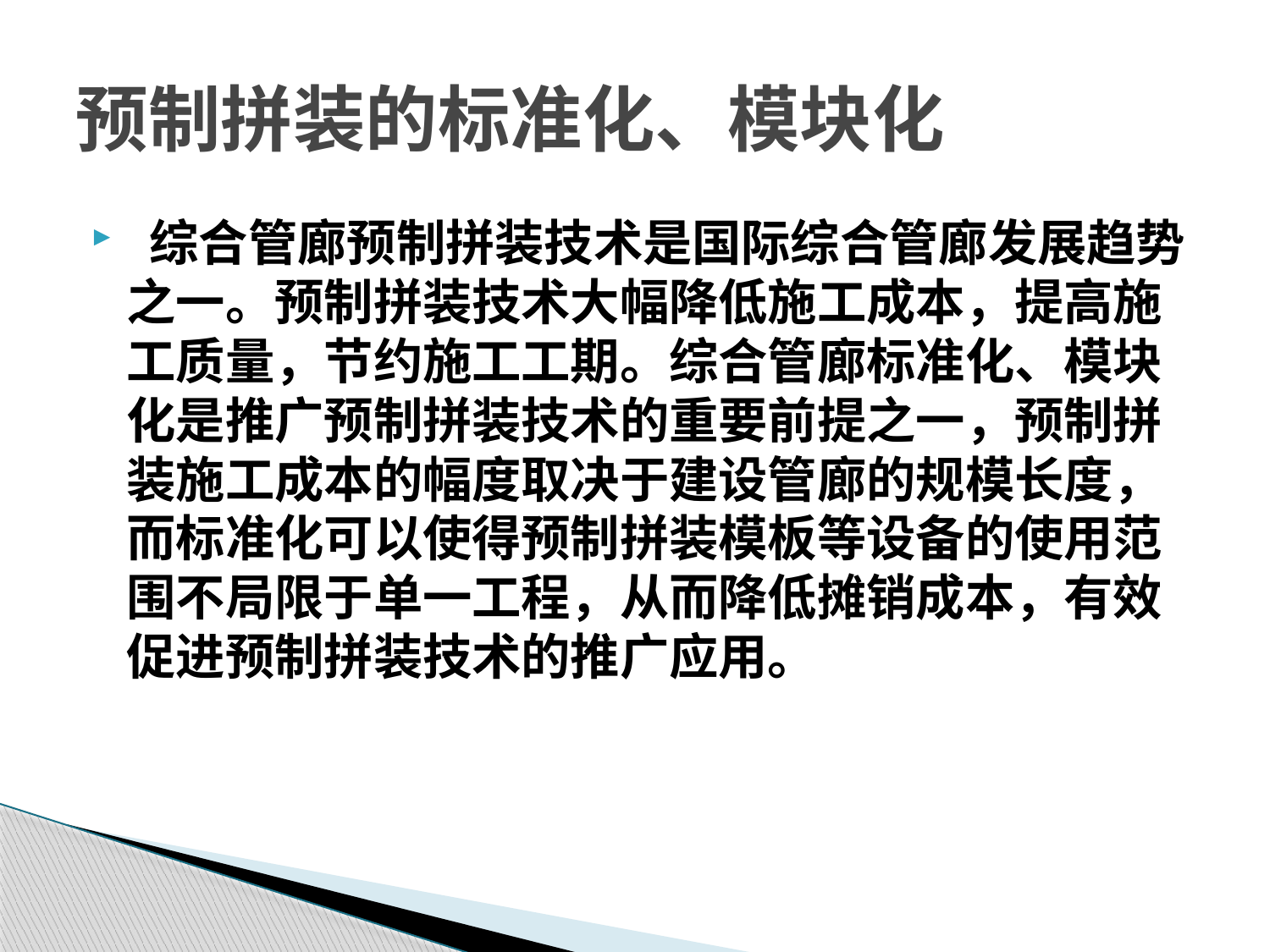

# 预制拼装的标准化、模块化
 综合管廊预制拼装技术是国际综合管廊发展趋势之一。预制拼装技术大幅降低施工成本，提高施工质量，节约施工工期。综合管廊标准化、模块化是推广预制拼装技术的重要前提之一，预制拼装施工成本的幅度取决于建设管廊的规模长度，而标准化可以使得预制拼装模板等设备的使用范围不局限于单一工程，从而降低摊销成本，有效促进预制拼装技术的推广应用。